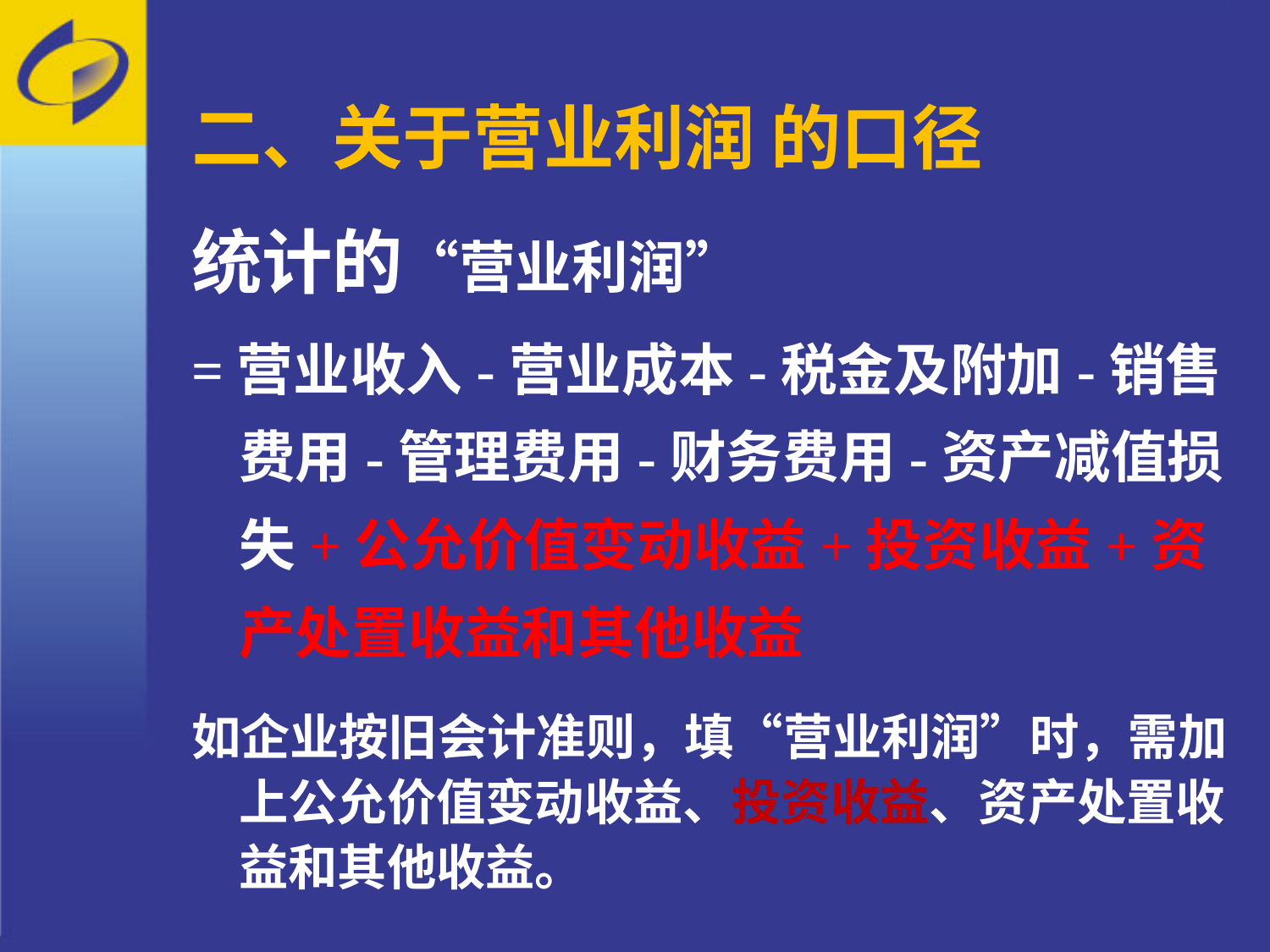

二、关于营业利润 的口径

统计的“营业利润”
=营业收入-营业成本-税金及附加-销售费用-管理费用-财务费用-资产减值损失+公允价值变动收益+投资收益+资产处置收益和其他收益

如企业按旧会计准则，填“营业利润”时，需加上公允价值变动收益、投资收益、资产处置收益和其他收益。